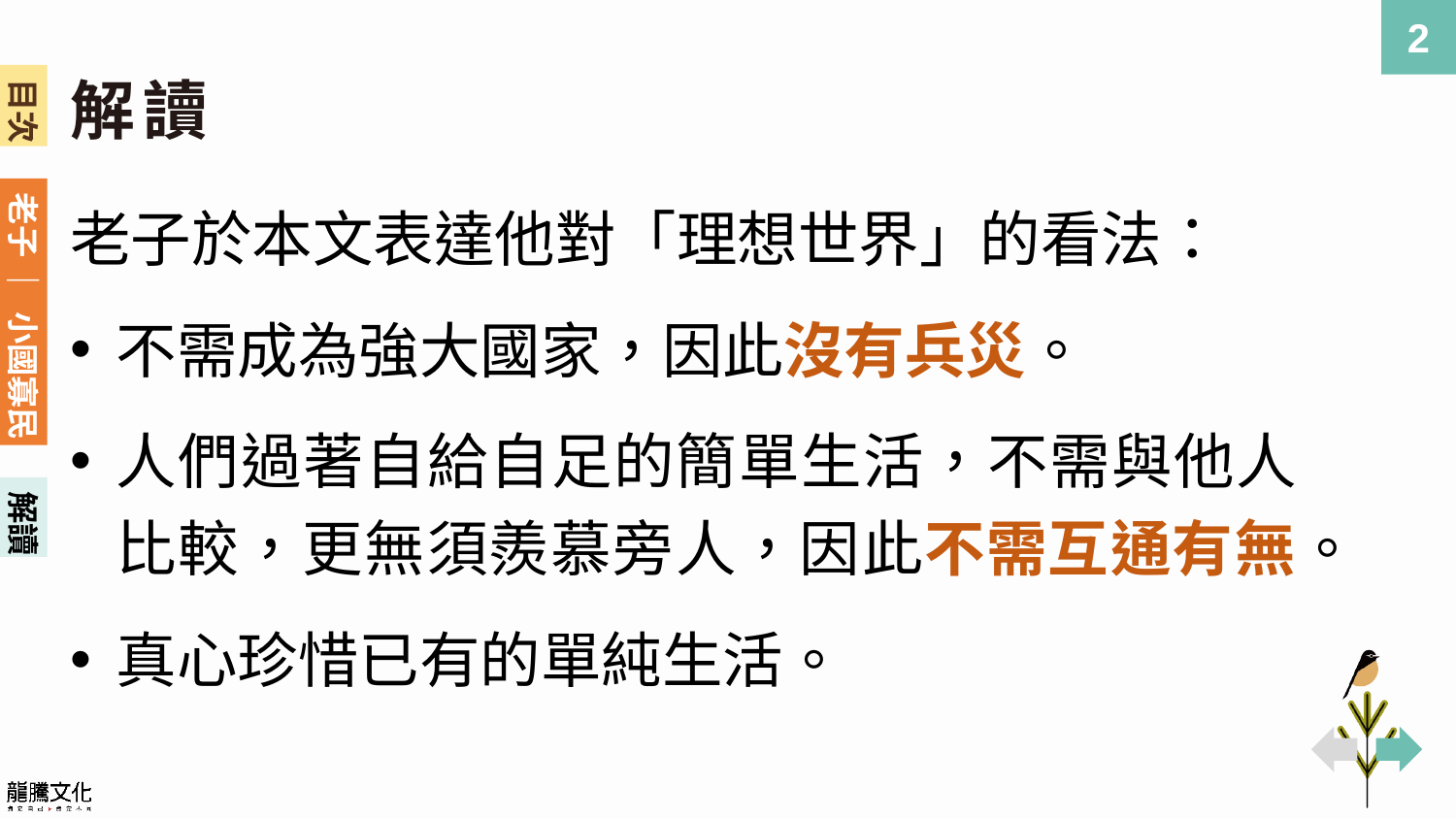

解讀
老子於本文表達他對「理想世界」的看法：
不需成為強大國家，因此沒有兵災。
人們過著自給自足的簡單生活，不需與他人比較，更無須羨慕旁人，因此不需互通有無。
真心珍惜已有的單純生活。
解讀